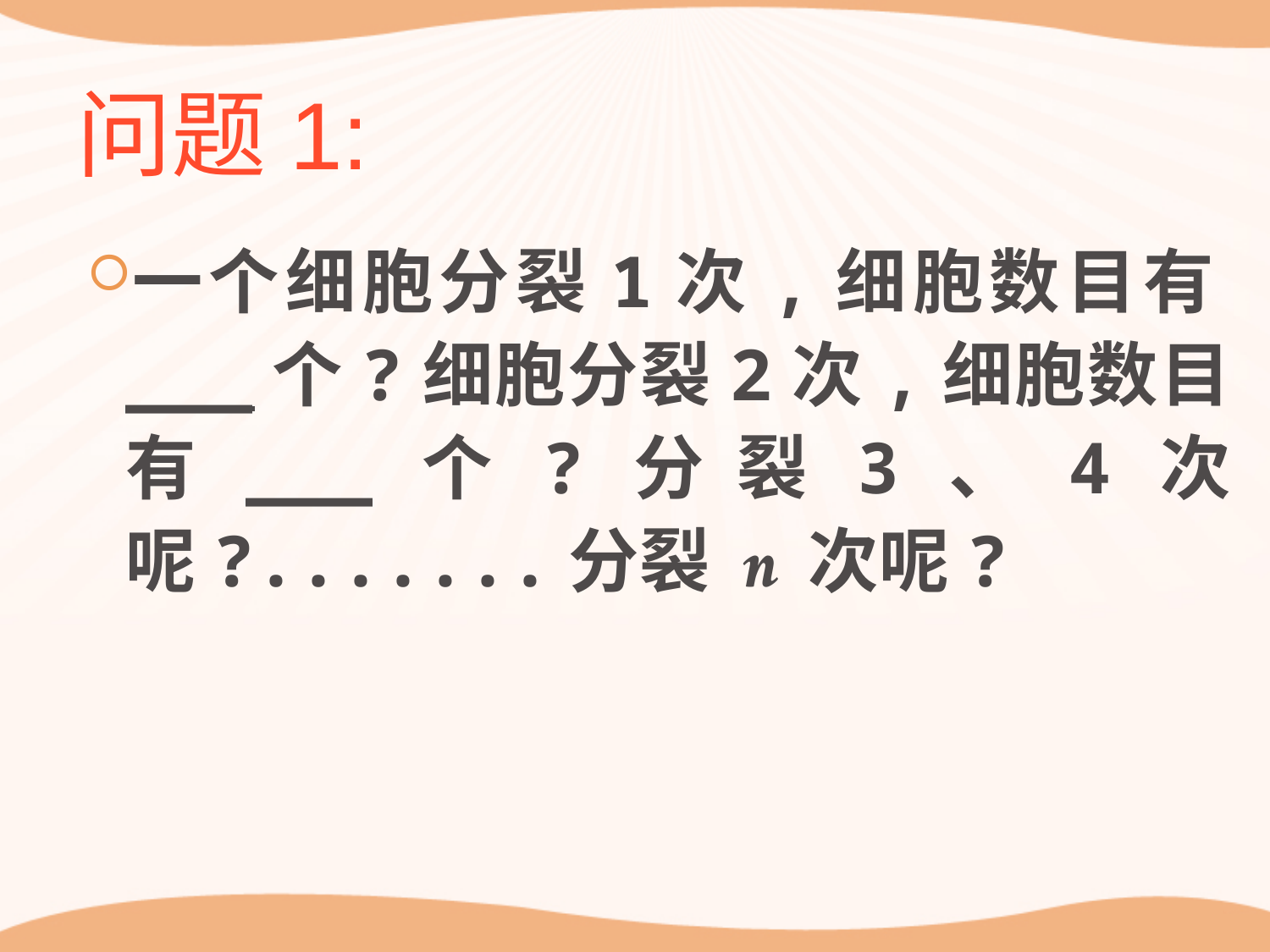

# 问题1:
一个细胞分裂1次,细胞数目有___个?细胞分裂2次,细胞数目有___个?分裂3、4次呢?.......分裂 n 次呢?